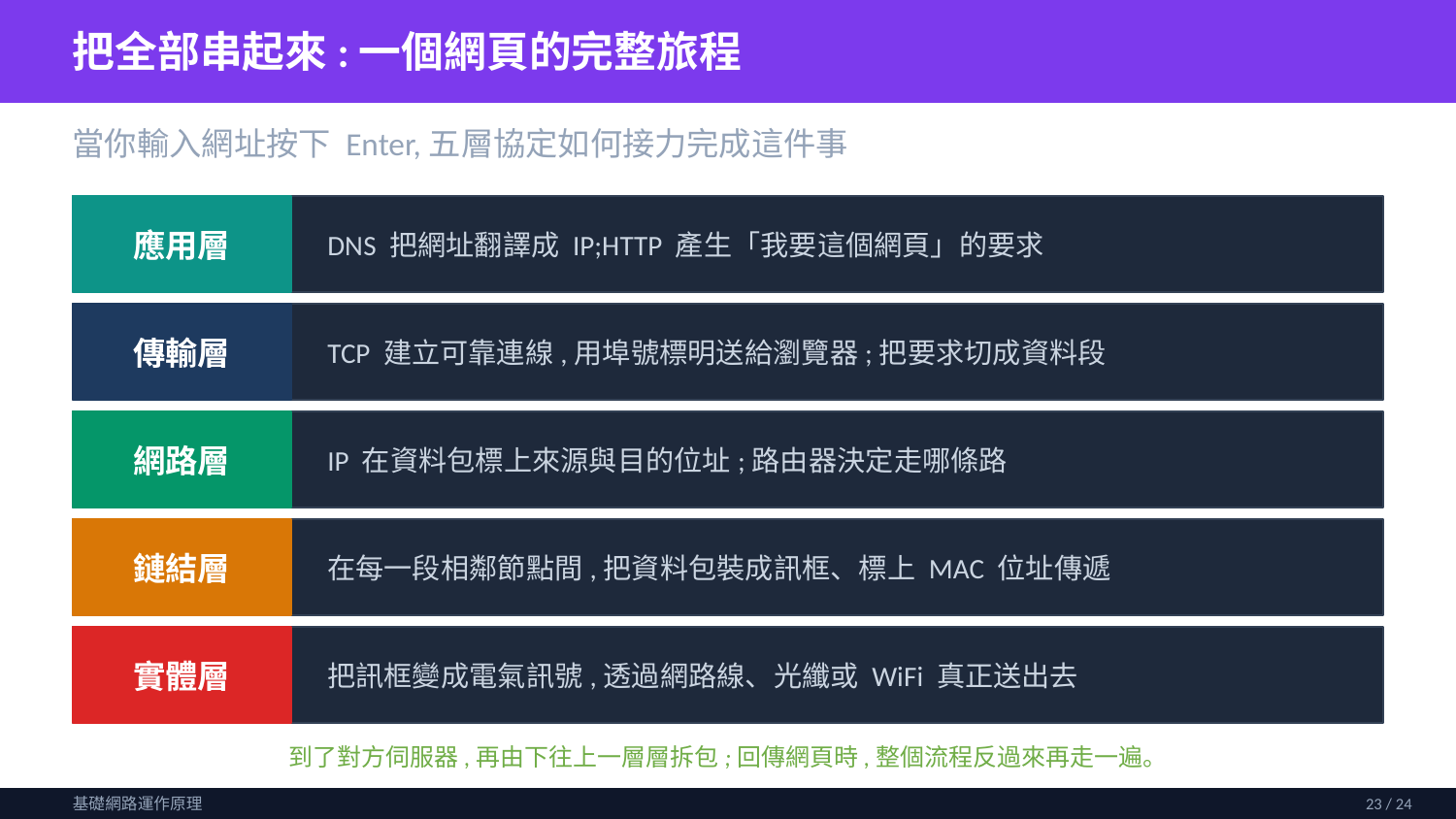

把全部串起來:一個網頁的完整旅程
當你輸入網址按下 Enter,五層協定如何接力完成這件事

應用層
DNS 把網址翻譯成 IP;HTTP 產生「我要這個網頁」的要求

傳輸層
TCP 建立可靠連線,用埠號標明送給瀏覽器;把要求切成資料段

網路層
IP 在資料包標上來源與目的位址;路由器決定走哪條路

鏈結層
在每一段相鄰節點間,把資料包裝成訊框、標上 MAC 位址傳遞

實體層
把訊框變成電氣訊號,透過網路線、光纖或 WiFi 真正送出去
到了對方伺服器,再由下往上一層層拆包;回傳網頁時,整個流程反過來再走一遍。

基礎網路運作原理
23 / 24